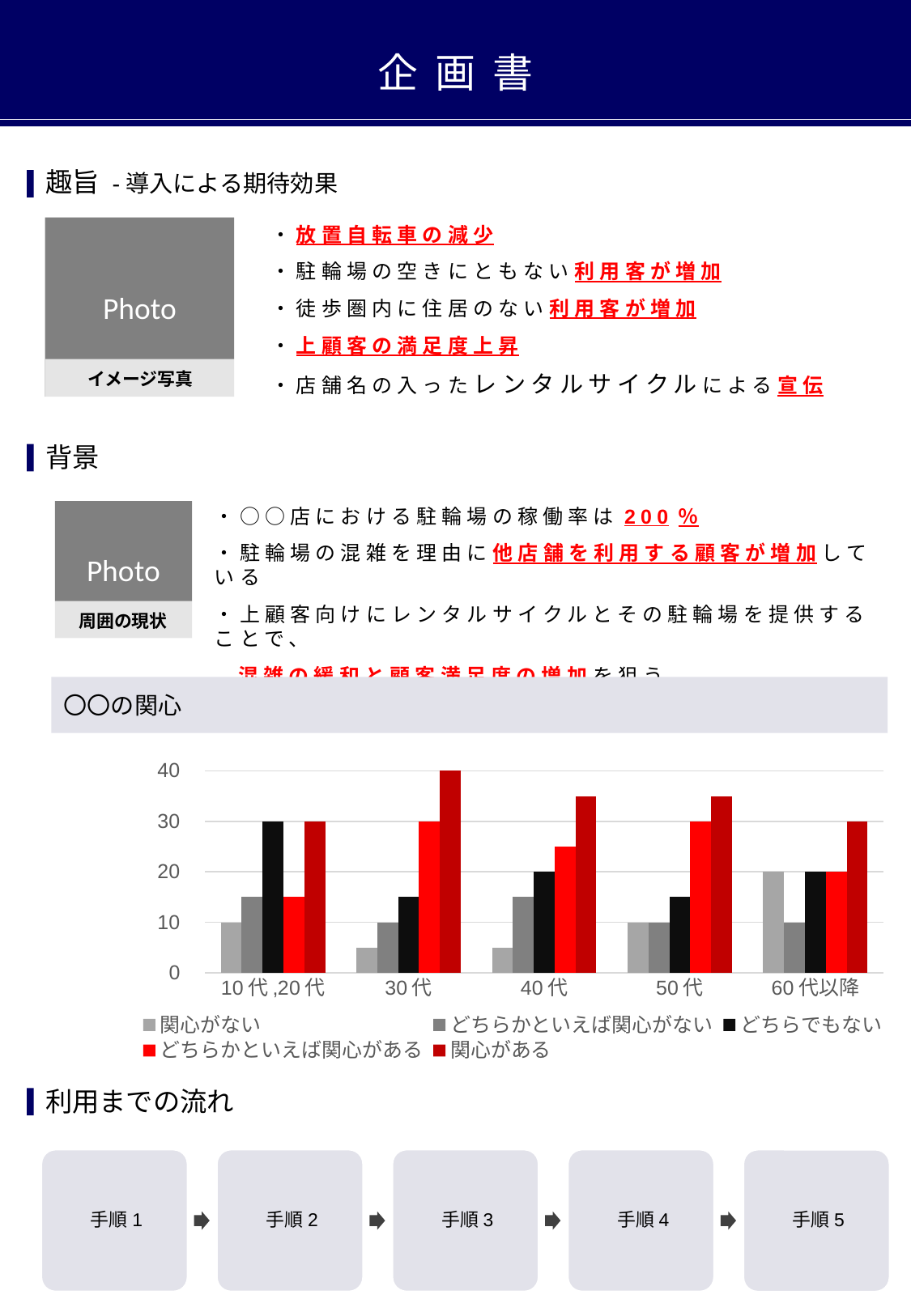

企画書
趣旨 -導入による期待効果

・放置自転車の減少
・駐輪場の空きにともない利用客が増加
・徒歩圏内に住居のない利用客が増加
・上顧客の満足度上昇
・店舗名の入ったレンタルサイクルによる宣伝
Photo
イメージ写真
背景

・○○店における駐輪場の稼働率は200％
・駐輪場の混雑を理由に他店舗を利用する顧客が増加している
・上顧客向けにレンタルサイクルとその駐輪場を提供することで、
  混雑の緩和と顧客満足度の増加を狙う
Photo
周囲の現状
〇〇の関心

### Chart

| Category | 関心がない | どちらかといえば関心がない | どちらでもない | どちらかといえば関心がある | 関心がある |
|---|---|---|---|---|---|
| 10代,20代 | 10.0 | 15.0 | 30.0 | 15.0 | 30.0 |
| 30代 | 5.0 | 10.0 | 15.0 | 30.0 | 40.0 |
| 40代 | 5.0 | 15.0 | 20.0 | 25.0 | 35.0 |
| 50代 | 10.0 | 10.0 | 15.0 | 30.0 | 35.0 |
| 60代以降 | 20.0 | 10.0 | 20.0 | 20.0 | 30.0 |
利用までの流れ

手順1

手順2

手順3

手順4

手順5